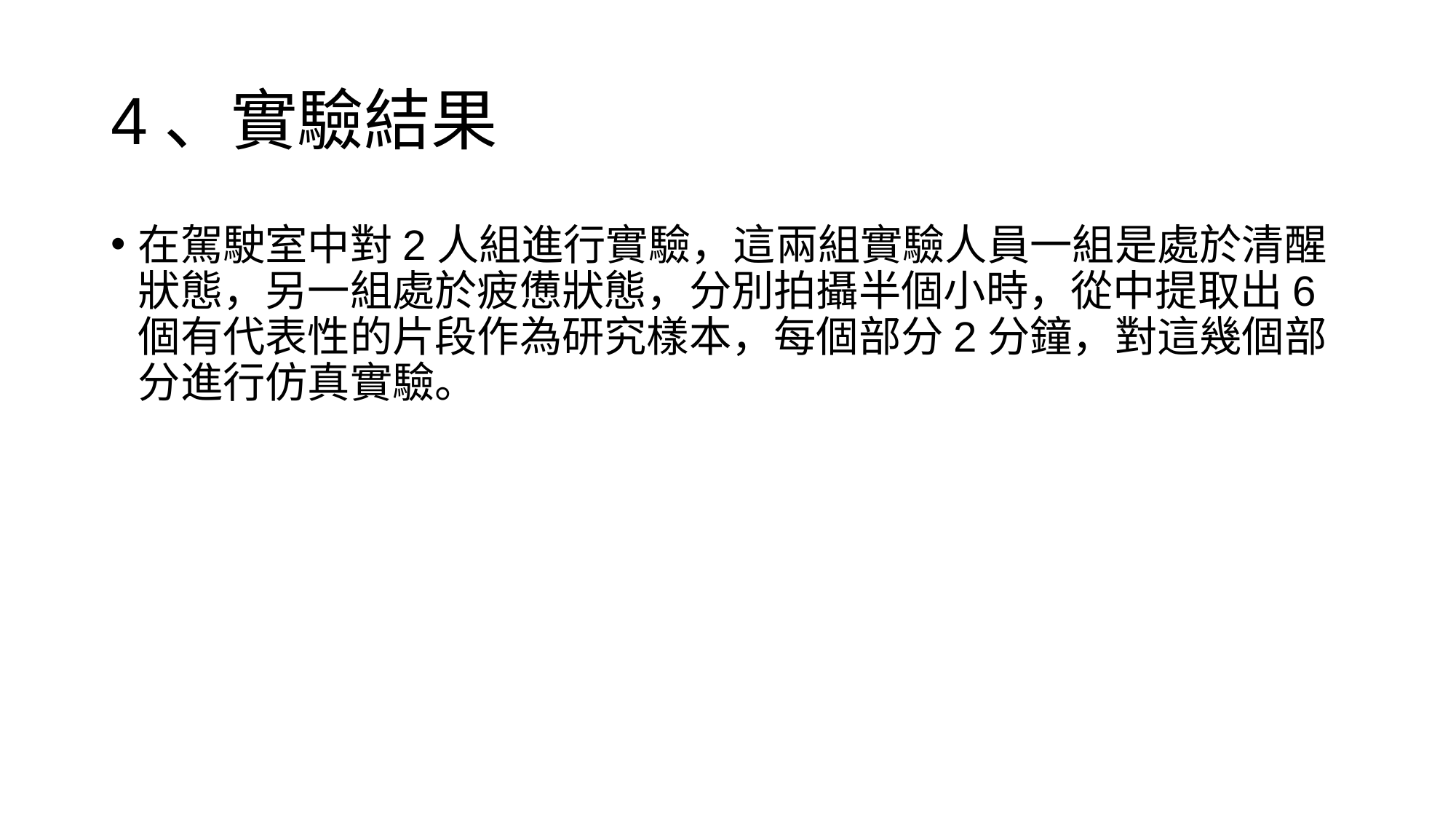

# 4、實驗結果
在駕駛室中對2人組進行實驗，這兩組實驗人員一組是處於清醒狀態，另一組處於疲憊狀態，分別拍攝半個小時，從中提取出6個有代表性的片段作為研究樣本，每個部分2分鐘，對這幾個部分進行仿真實驗。